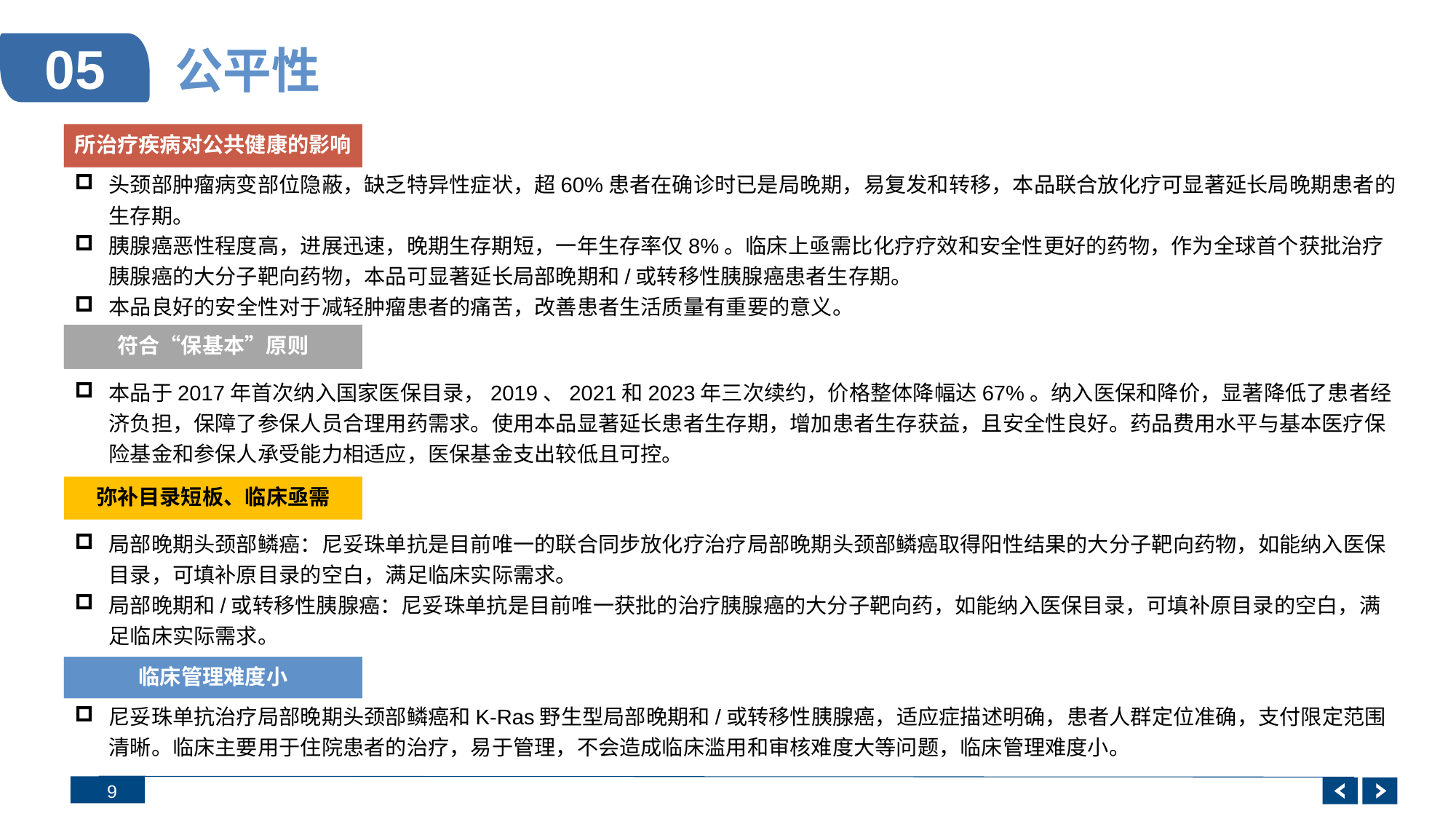

# 公平性
05

所治疗疾病对公共健康的影响
头颈部肿瘤病变部位隐蔽，缺乏特异性症状，超60%患者在确诊时已是局晚期，易复发和转移，本品联合放化疗可显著延长局晚期患者的生存期。
胰腺癌恶性程度高，进展迅速，晚期生存期短，一年生存率仅8%。临床上亟需比化疗疗效和安全性更好的药物，作为全球首个获批治疗胰腺癌的大分子靶向药物，本品可显著延长局部晚期和/或转移性胰腺癌患者生存期。
本品良好的安全性对于减轻肿瘤患者的痛苦，改善患者生活质量有重要的意义。

符合“保基本”原则
本品于2017年首次纳入国家医保目录，2019、2021和2023年三次续约，价格整体降幅达67%。纳入医保和降价，显著降低了患者经济负担，保障了参保人员合理用药需求。使用本品显著延长患者生存期，增加患者生存获益，且安全性良好。药品费用水平与基本医疗保险基金和参保人承受能力相适应，医保基金支出较低且可控。
弥补目录短板、临床亟需
局部晚期头颈部鳞癌：尼妥珠单抗是目前唯一的联合同步放化疗治疗局部晚期头颈部鳞癌取得阳性结果的大分子靶向药物，如能纳入医保目录，可填补原目录的空白，满足临床实际需求。
局部晚期和/或转移性胰腺癌：尼妥珠单抗是目前唯一获批的治疗胰腺癌的大分子靶向药，如能纳入医保目录，可填补原目录的空白，满足临床实际需求。

临床管理难度小
尼妥珠单抗治疗局部晚期头颈部鳞癌和K-Ras野生型局部晚期和/或转移性胰腺癌，适应症描述明确，患者人群定位准确，支付限定范围清晰。临床主要用于住院患者的治疗，易于管理，不会造成临床滥用和审核难度大等问题，临床管理难度小。